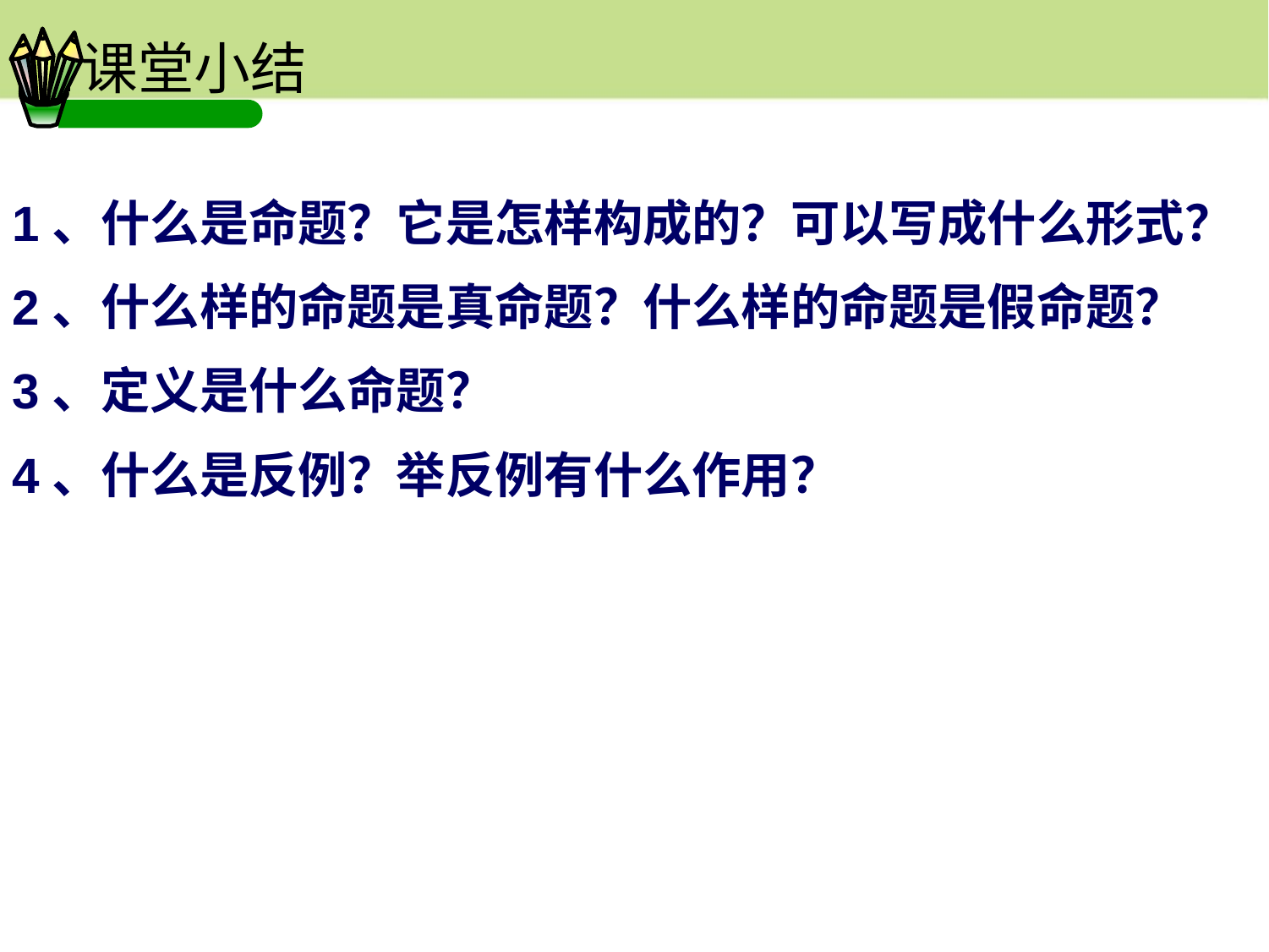

课堂小结

1、什么是命题？它是怎样构成的？可以写成什么形式？
2、什么样的命题是真命题？什么样的命题是假命题？
3、定义是什么命题？
4、什么是反例？举反例有什么作用？